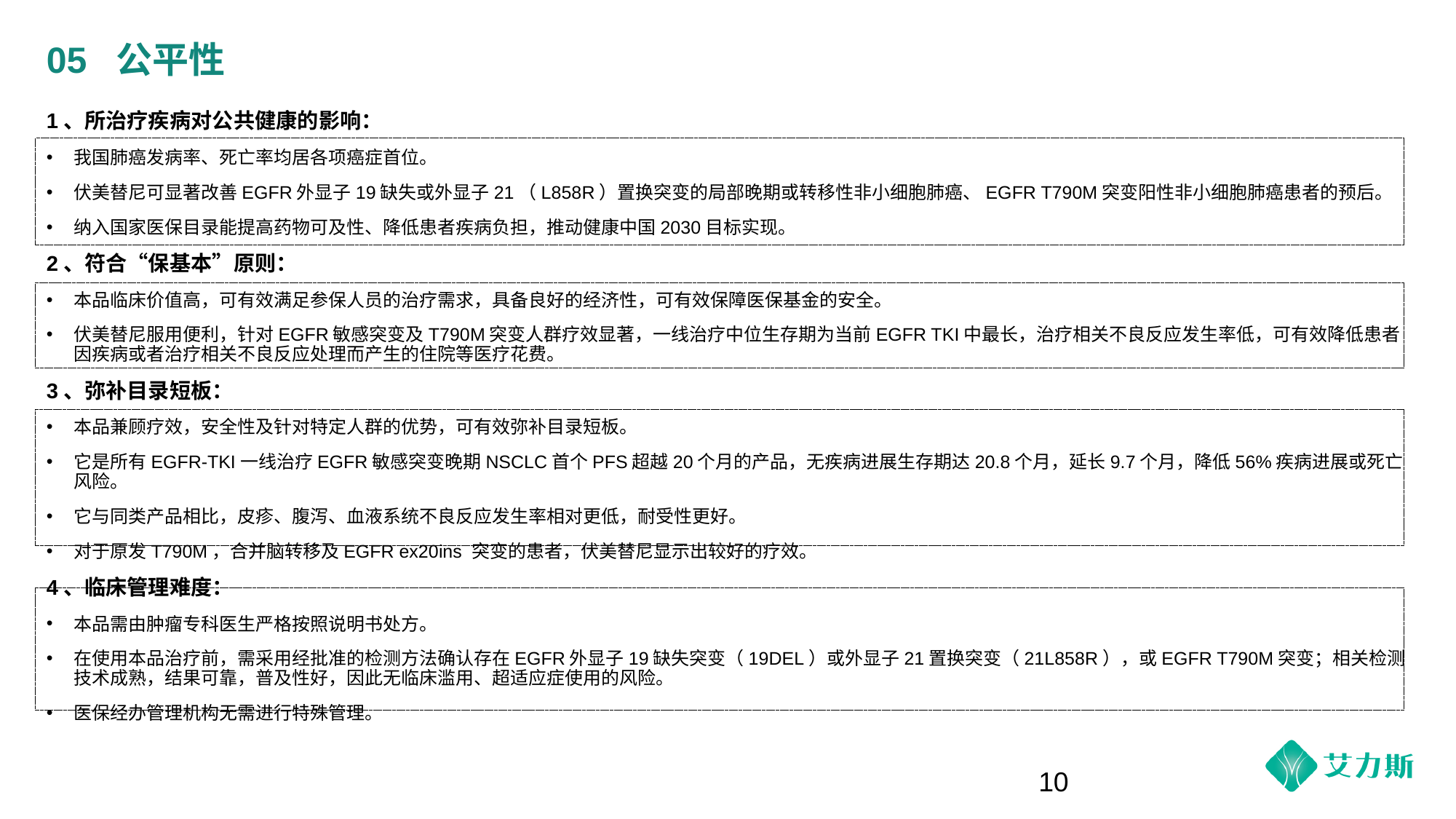

# 05  公平性
1、所治疗疾病对公共健康的影响：
我国肺癌发病率、死亡率均居各项癌症首位。
伏美替尼可显著改善EGFR外显子19缺失或外显子21（L858R）置换突变的局部晚期或转移性非小细胞肺癌、EGFR T790M突变阳性非小细胞肺癌患者的预后。
纳入国家医保目录能提高药物可及性、降低患者疾病负担，推动健康中国2030目标实现。
2、符合“保基本”原则：
本品临床价值高，可有效满足参保人员的治疗需求，具备良好的经济性，可有效保障医保基金的安全。
伏美替尼服用便利，针对EGFR敏感突变及T790M突变人群疗效显著，一线治疗中位生存期为当前EGFR TKI中最长，治疗相关不良反应发生率低，可有效降低患者因疾病或者治疗相关不良反应处理而产生的住院等医疗花费。
3、弥补目录短板：
本品兼顾疗效，安全性及针对特定人群的优势，可有效弥补目录短板。
它是所有EGFR-TKI一线治疗EGFR敏感突变晚期NSCLC首个PFS超越20个月的产品，无疾病进展生存期达20.8个月，延长9.7个月，降低56%疾病进展或死亡风险。
它与同类产品相比，皮疹、腹泻、血液系统不良反应发生率相对更低，耐受性更好。
对于原发T790M，合并脑转移及EGFR ex20ins 突变的患者，伏美替尼显示出较好的疗效。
4、临床管理难度：
本品需由肿瘤专科医生严格按照说明书处方。
在使用本品治疗前，需采用经批准的检测方法确认存在EGFR外显子19缺失突变（19DEL）或外显子21置换突变（21L858R），或EGFR T790M突变；相关检测技术成熟，结果可靠，普及性好，因此无临床滥用、超适应症使用的风险。
医保经办管理机构无需进行特殊管理。

10